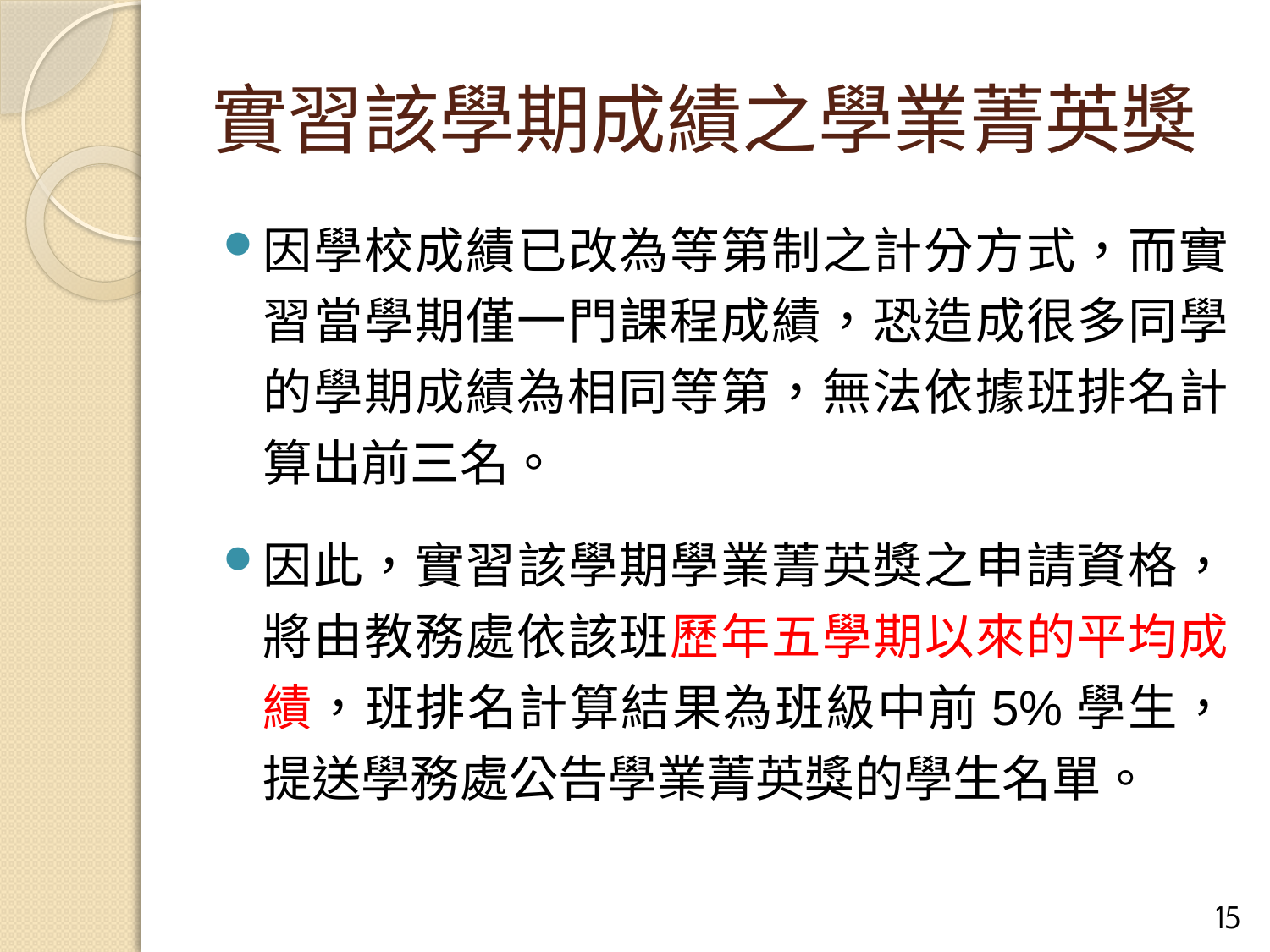

# 實習該學期成績之學業菁英獎
因學校成績已改為等第制之計分方式，而實習當學期僅一門課程成績，恐造成很多同學的學期成績為相同等第，無法依據班排名計算出前三名。
因此，實習該學期學業菁英獎之申請資格，將由教務處依該班歷年五學期以來的平均成績，班排名計算結果為班級中前5%學生，提送學務處公告學業菁英獎的學生名單。
15